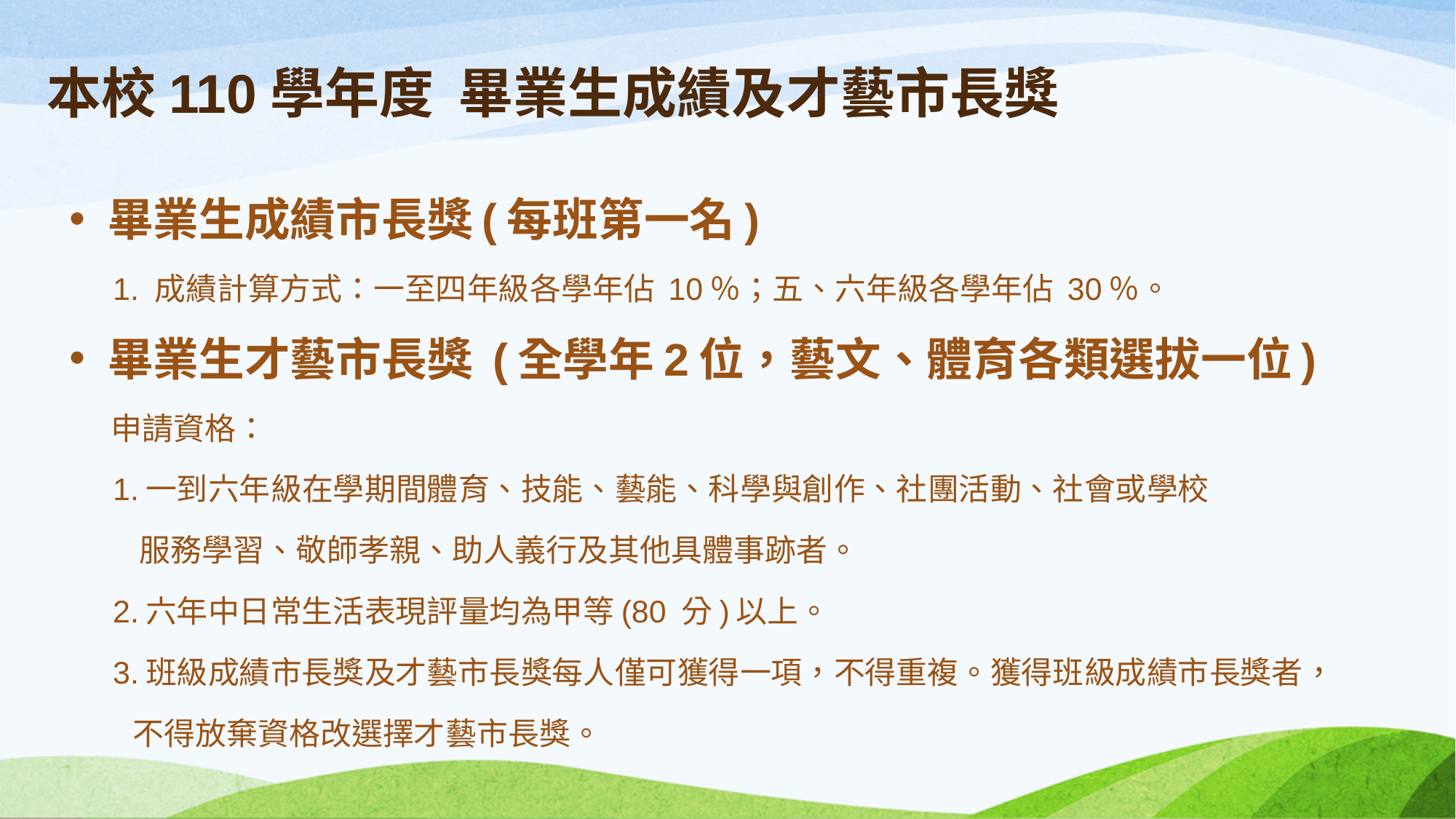

# 本校110學年度  畢業生成績及才藝市長獎
畢業生成績市長獎(每班第一名)
     1. 成績計算方式：一至四年級各學年佔 10％；五、六年級各學年佔 30％。
畢業生才藝市長獎 (全學年2位，藝文、體育各類選拔一位)
     申請資格：
     1.一到六年級在學期間體育、技能、藝能、科學與創作、社團活動、社會或學校
         服務學習、敬師孝親、助人義行及其他具體事跡者。
     2.六年中日常生活表現評量均為甲等(80 分)以上。
     3.班級成績市長獎及才藝市長獎每人僅可獲得一項，不得重複。獲得班級成績市長獎者，
        不得放棄資格改選擇才藝市長獎。